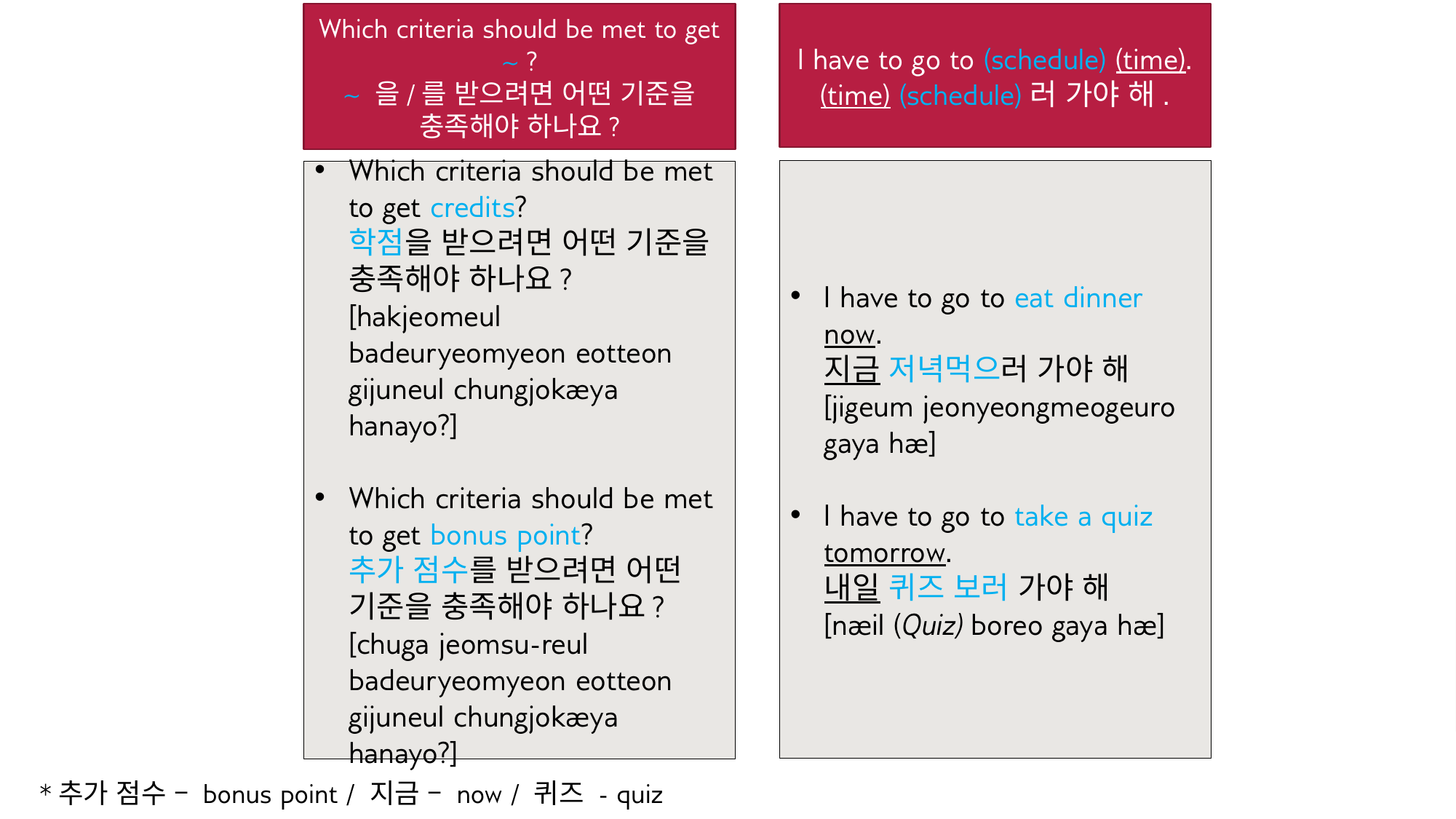

Which criteria should be met to get ~ ?
~ 을/를 받으려면 어떤 기준을 충족해야 하나요?
I have to go to (schedule) (time).
(time) (schedule)러 가야 해.
# Key sentences - time & date
I have to go to eat dinner now.
지금 저녁먹으러 가야 해
[jigeum jeonyeongmeogeuro gaya hae]

I have to go to take a quiz tomorrow.
내일 퀴즈 보러 가야 해
[naeil (Quiz) boreo gaya hae]
Which criteria should be met to get credits?
학점을 받으려면 어떤 기준을 충족해야 하나요? [hakjeomeul badeuryeomyeon eotteon gijuneul chungjokaeya hanayo?]

Which criteria should be met to get bonus point?
추가 점수를 받으려면 어떤 기준을 충족해야 하나요?
[chuga jeomsu-reul badeuryeomyeon eotteon gijuneul chungjokaeya hanayo?]
*추가 점수 – bonus point / 지금 – now / 퀴즈 - quiz